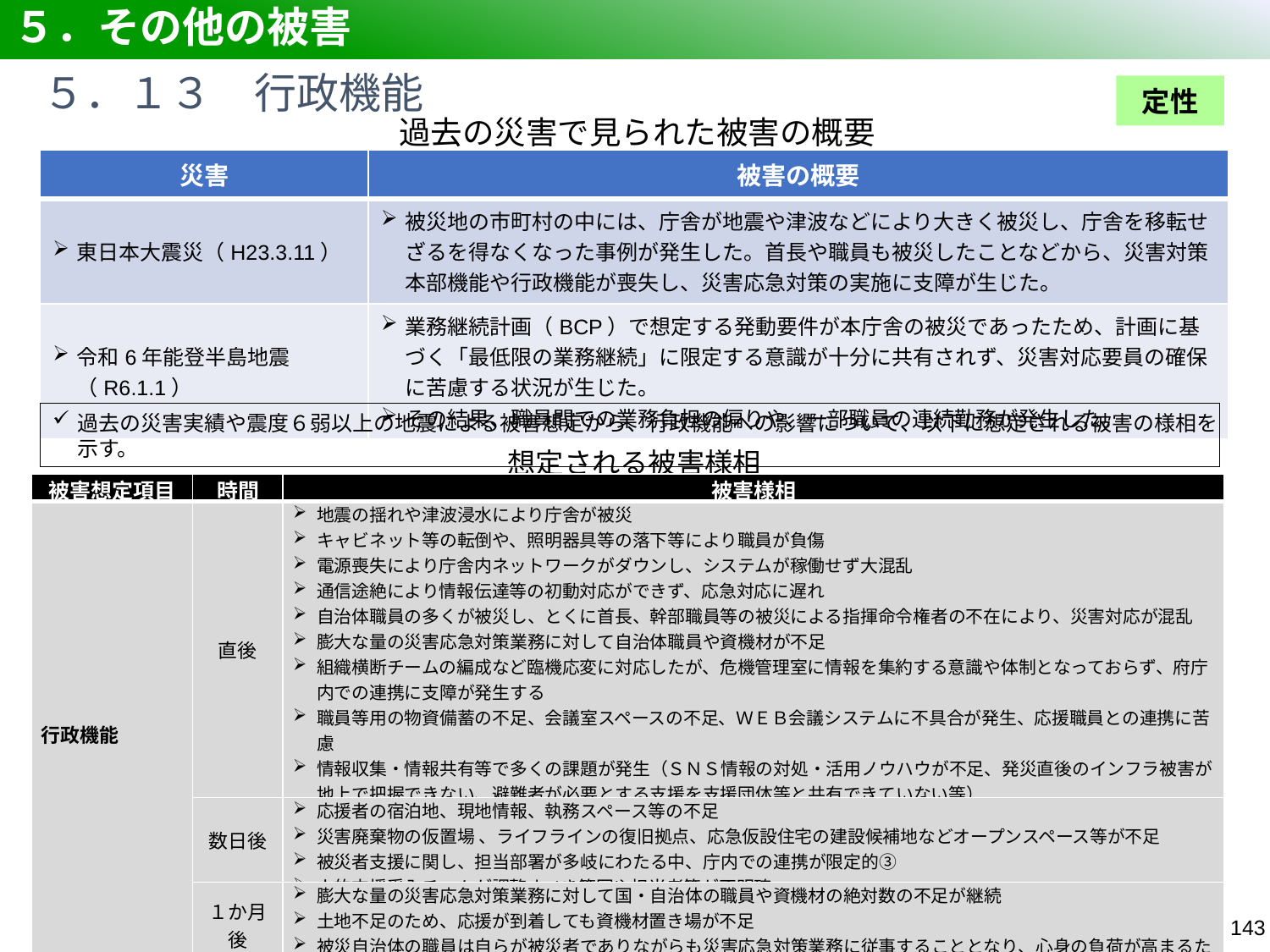

# ５．その他の被害
５．１３　行政機能
定性
過去の災害で見られた被害の概要
| 災害 | 被害の概要 |
| --- | --- |
| 東日本大震災（H23.3.11） | 被災地の市町村の中には、庁舎が地震や津波などにより大きく被災し、庁舎を移転せざるを得なくなった事例が発生した。首長や職員も被災したことなどから、災害対策本部機能や行政機能が喪失し、災害応急対策の実施に支障が生じた。 |
| 令和6年能登半島地震（R6.1.1） | 業務継続計画（BCP）で想定する発動要件が本庁舎の被災であったため、計画に基づく「最低限の業務継続」に限定する意識が十分に共有されず、災害対応要員の確保に苦慮する状況が生じた。 その結果、職員間での業務負担の偏りや、一部職員の連続勤務が発生した。 |
過去の災害実績や震度６弱以上の地震による被害想定から、行政機能への影響について、以下に想定される被害の様相を示す。
想定される被害様相
| 被害想定項目 | 時間 | 被害様相 |
| --- | --- | --- |
| 行政機能 | 直後 | 地震の揺れや津波浸水により庁舎が被災 キャビネット等の転倒や、照明器具等の落下等により職員が負傷 電源喪失により庁舎内ネットワークがダウンし、システムが稼働せず大混乱 通信途絶により情報伝達等の初動対応ができず、応急対応に遅れ 自治体職員の多くが被災し、とくに首長、幹部職員等の被災による指揮命令権者の不在により、災害対応が混乱 膨大な量の災害応急対策業務に対して自治体職員や資機材が不足 組織横断チームの編成など臨機応変に対応したが、危機管理室に情報を集約する意識や体制となっておらず、府庁内での連携に支障が発生する 職員等用の物資備蓄の不足、会議室スペースの不足、ＷＥＢ会議システムに不具合が発生、応援職員との連携に苦慮 情報収集・情報共有等で多くの課題が発生（ＳＮＳ情報の対処・活用ノウハウが不足、発災直後のインフラ被害が地上で把握できない、避難者が必要とする支援を支援団体等と共有できていない等） 業務継続計画で想定する災害と異なり、動員調整に苦慮 職員間での業務負担の偏りや一部職員の連続勤務が発生 |
|  | 数日後 | 応援者の宿泊地、現地情報、執務スペース等の不足 災害廃棄物の仮置場 、ライフラインの復旧拠点、応急仮設住宅の建設候補地などオープンスペース等が不足 被災者支援に関し、担当部署が多岐にわたる中、庁内での連携が限定的③ 人的支援受入チームが調整すべき範囲や担当者等が不明確 |
|  | １か月後 | 膨大な量の災害応急対策業務に対して国・自治体の職員や資機材の絶対数の不足が継続 土地不足のため、応援が到着しても資機材置き場が不足 被災自治体の職員は自らが被災者でありながらも災害応急対策業務に従事することとなり、心身の負荷が高まるため、過労死やメンタルヘルス不調等のリスクが上昇 |
143